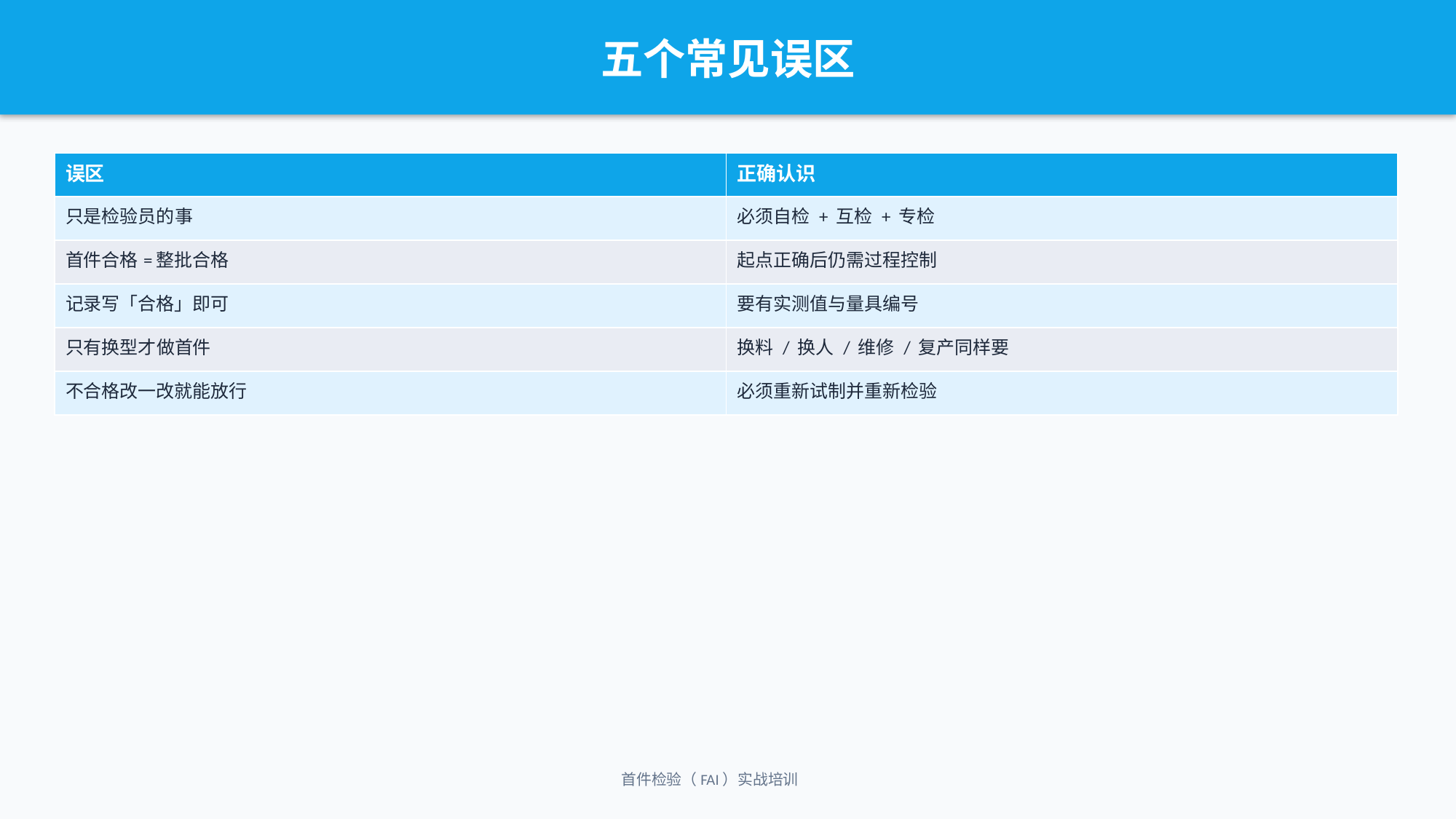

五个常见误区
| 误区 | 正确认识 |
| --- | --- |
| 只是检验员的事 | 必须自检 + 互检 + 专检 |
| 首件合格=整批合格 | 起点正确后仍需过程控制 |
| 记录写「合格」即可 | 要有实测值与量具编号 |
| 只有换型才做首件 | 换料 / 换人 / 维修 / 复产同样要 |
| 不合格改一改就能放行 | 必须重新试制并重新检验 |
首件检验（FAI）实战培训